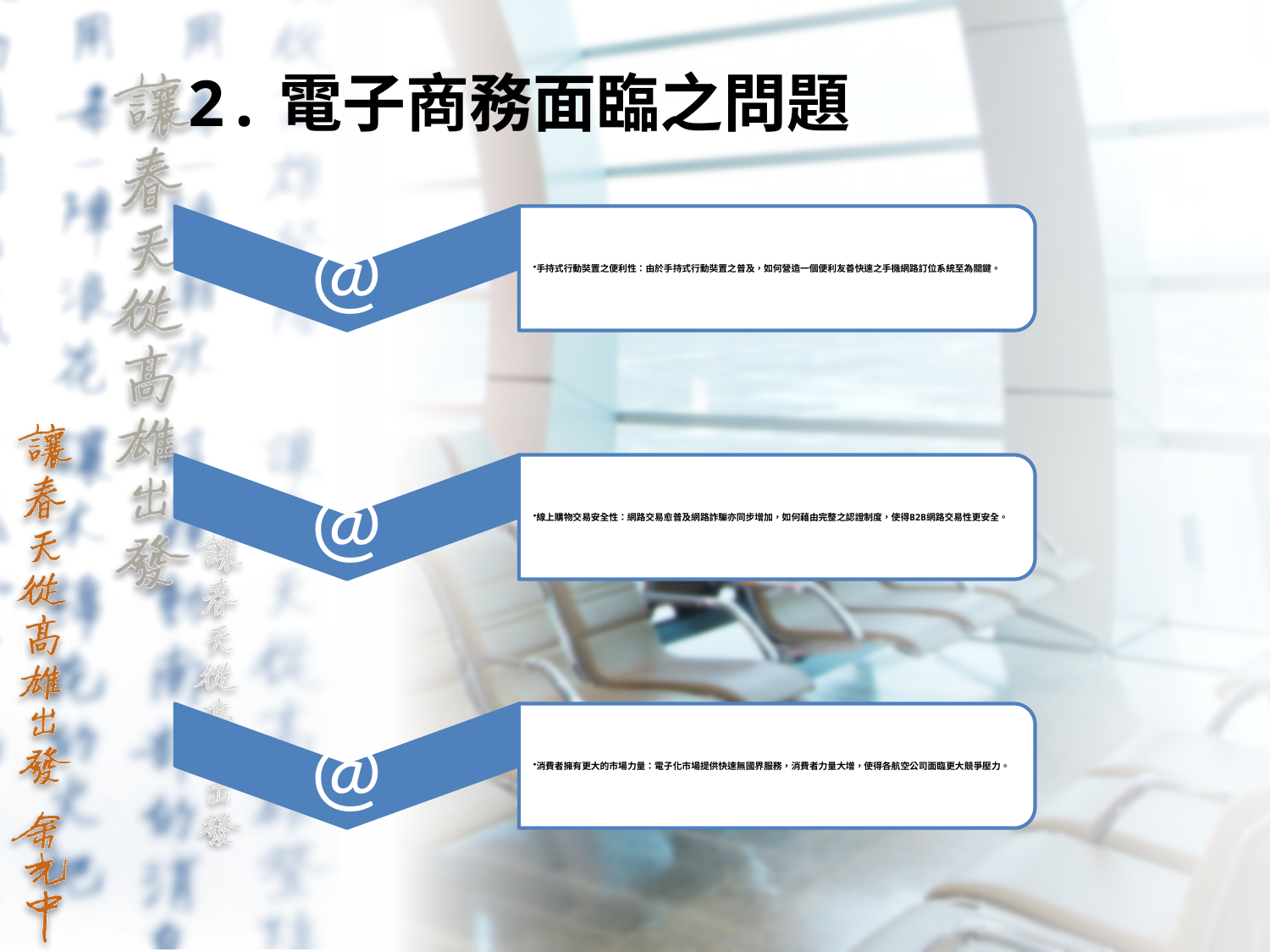

# 2.電子商務面臨之問題
@
手持式行動奘置之便利性：由於手持式行動奘置之普及，如何營造一個便利友善快速之手機網路訂位系統至為關鍵。
@
線上購物交易安全性：網路交易愈普及網路詐騙亦同步增加，如何藉由完整之認證制度，使得B2B網路交易性更安全。
@
消費者擁有更大的市場力量：電子化市場提供快速無國界服務，消費者力量大增，使得各航空公司面臨更大競爭壓力。